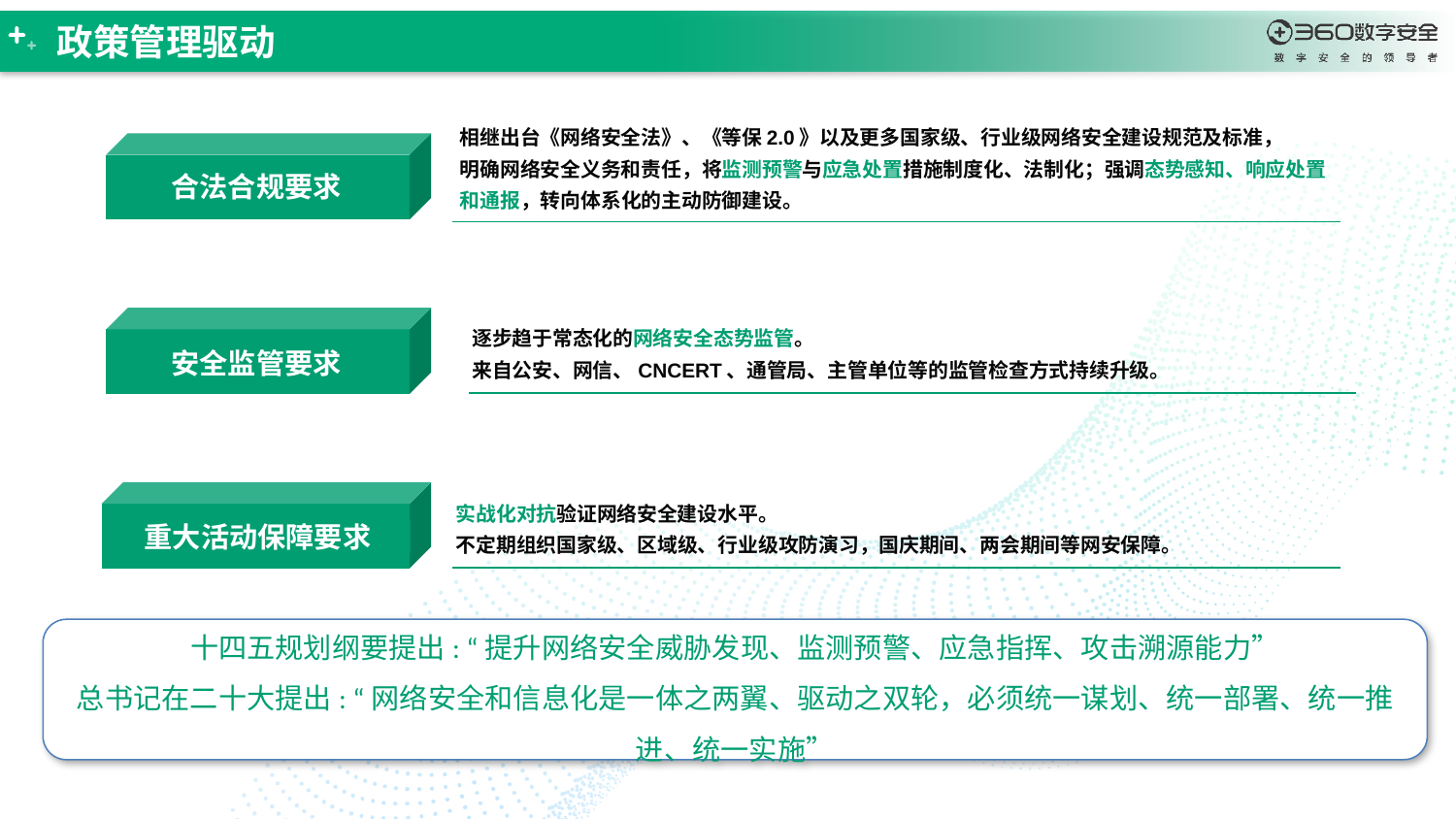

# 政策管理驱动
相继出台《网络安全法》、《等保2.0》以及更多国家级、行业级网络安全建设规范及标准，
明确网络安全义务和责任，将监测预警与应急处置措施制度化、法制化；强调态势感知、响应处置和通报，转向体系化的主动防御建设。

合法合规要求
逐步趋于常态化的网络安全态势监管。
来自公安、网信、CNCERT、通管局、主管单位等的监管检查方式持续升级。

安全监管要求

重大活动保障要求
实战化对抗验证网络安全建设水平。
不定期组织国家级、区域级、行业级攻防演习，国庆期间、两会期间等网安保障。
十四五规划纲要提出: “提升网络安全威胁发现、监测预警、应急指挥、攻击溯源能力”
总书记在二十大提出: “网络安全和信息化是⼀体之两翼、驱动之双轮，必须统一谋划、统⼀部署、统⼀推进、统⼀实施”